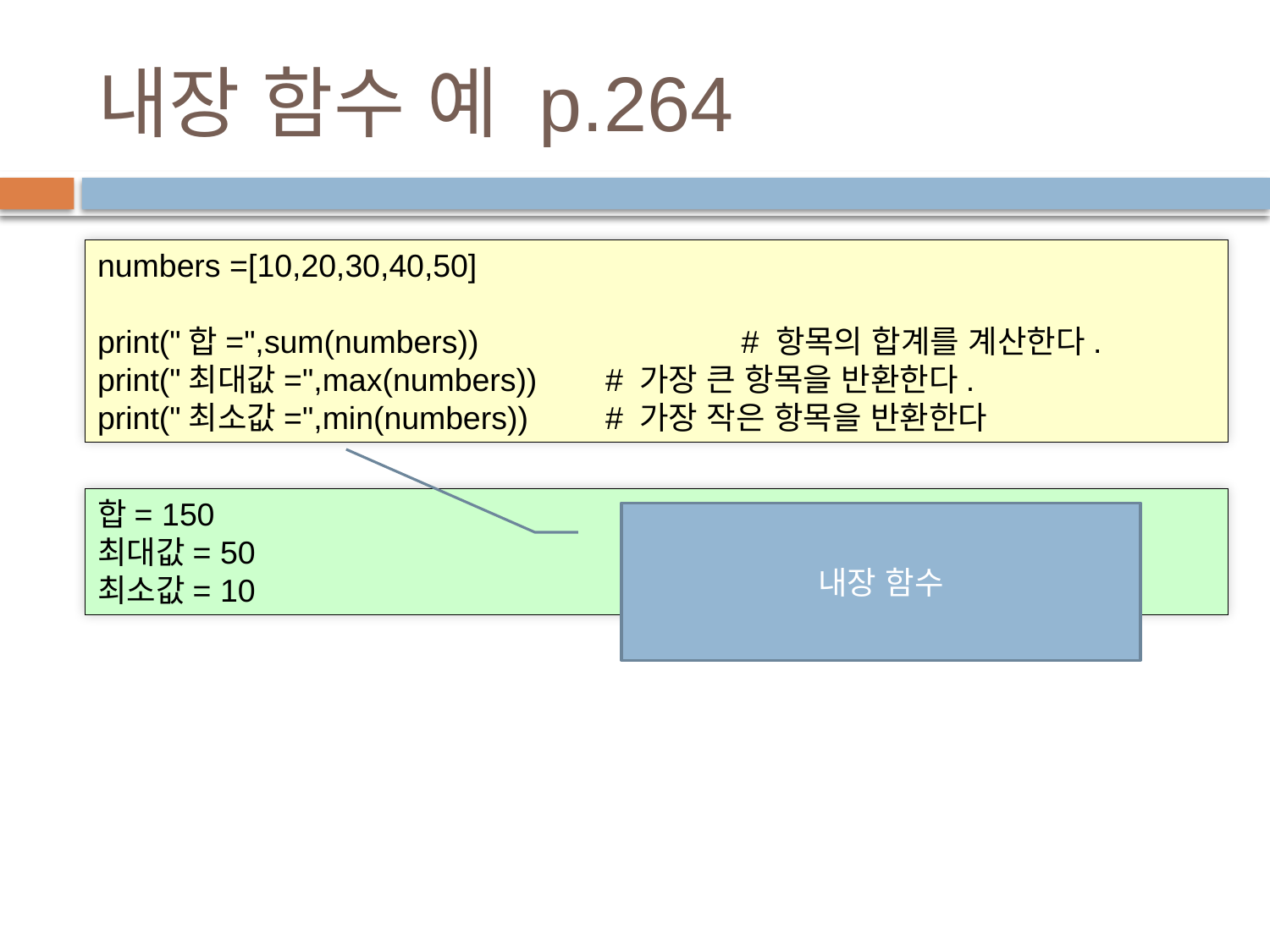

# 내장 함수 예 p.264
numbers =[10,20,30,40,50]

print("합=",sum(numbers))		 # 항목의 합계를 계산한다.
print("최대값=",max(numbers)) 	# 가장 큰 항목을 반환한다.
print("최소값=",min(numbers)) 	# 가장 작은 항목을 반환한다
합= 150
최대값= 50
최소값= 10
내장 함수